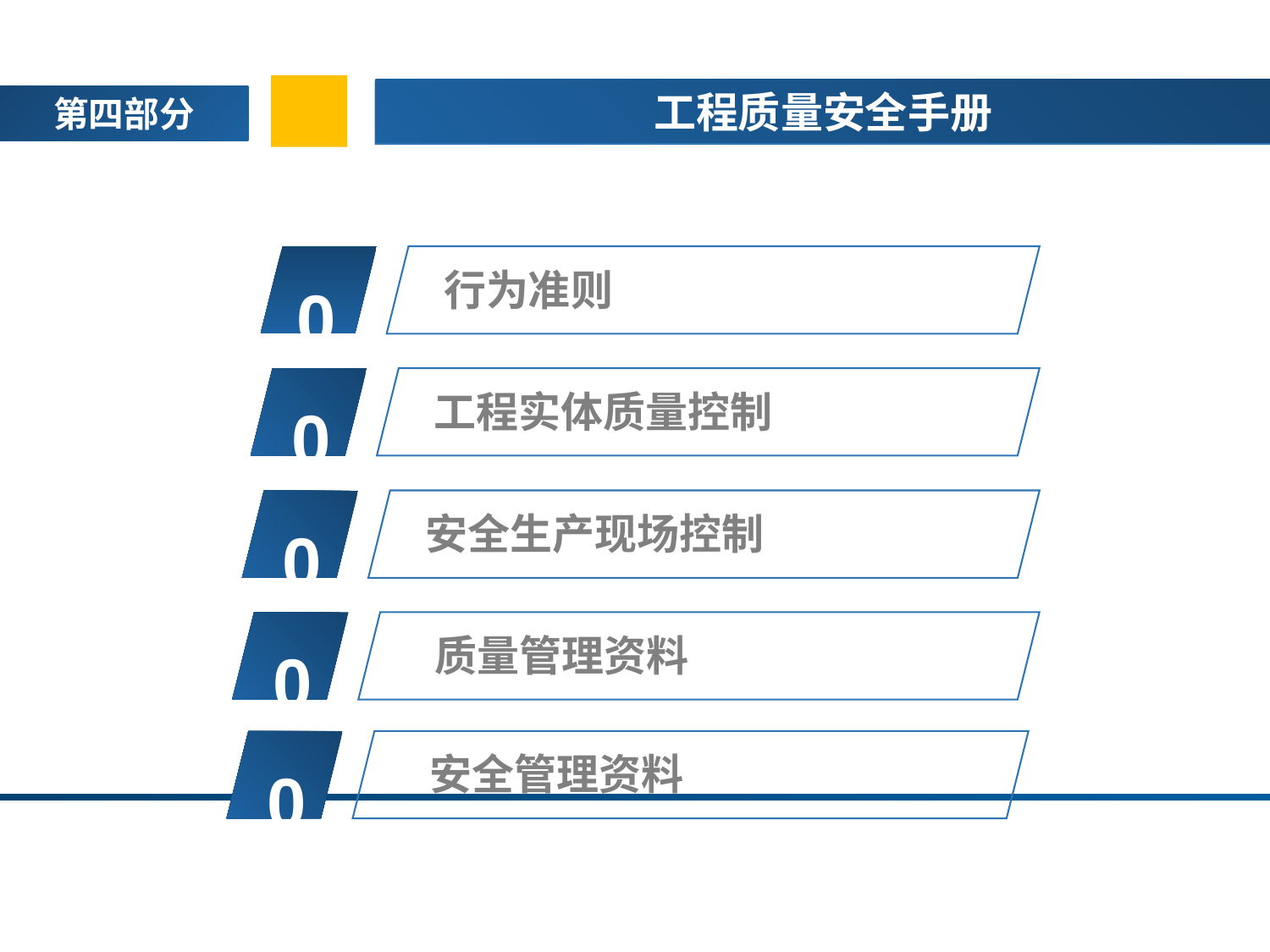

工程质量安全手册

第四部分
01

行为准则
02

工程实体质量控制
03

安全生产现场控制
04

 质量管理资料
05

 安全管理资料